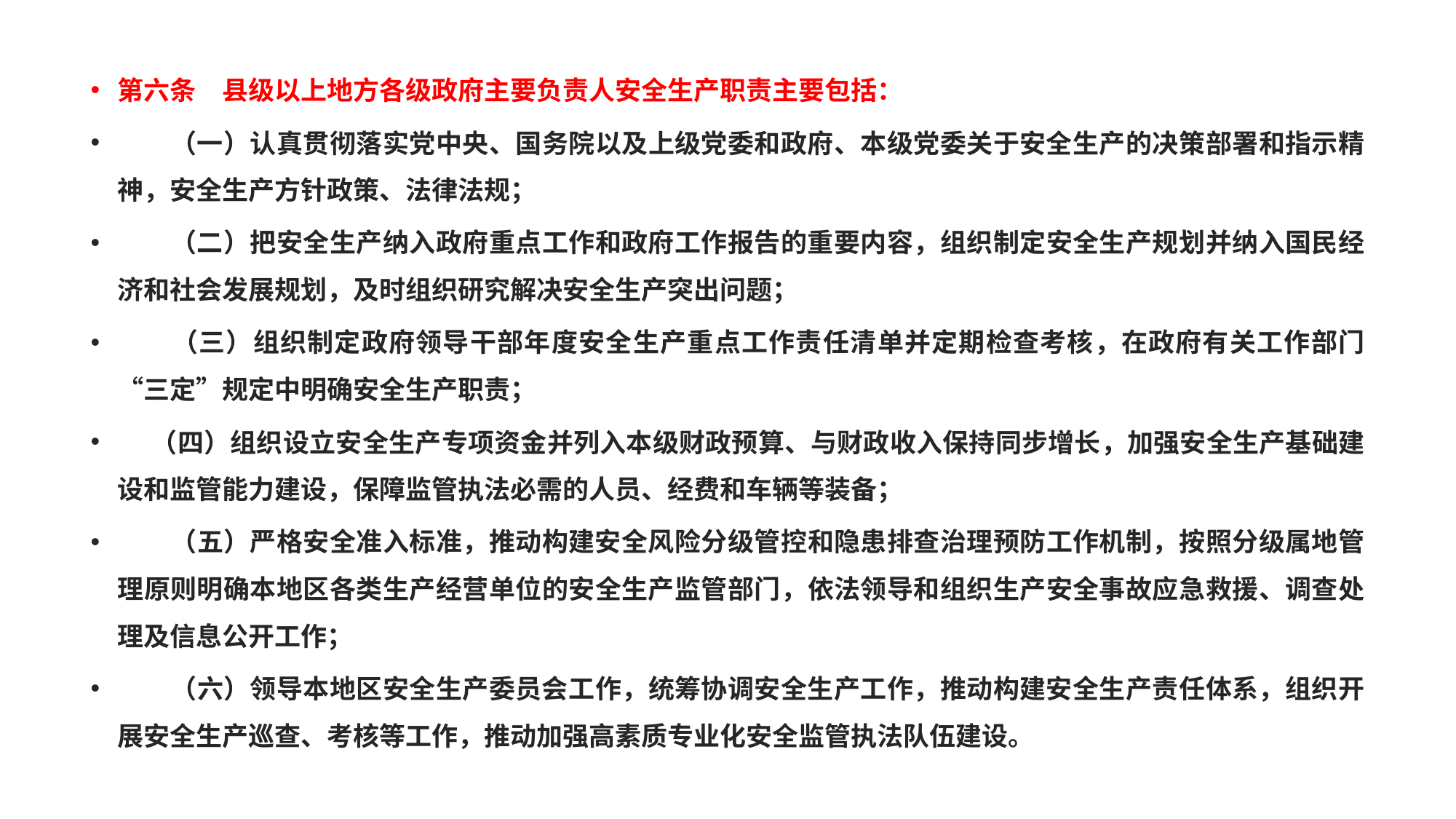

第六条　县级以上地方各级政府主要负责人安全生产职责主要包括：
　　（一）认真贯彻落实党中央、国务院以及上级党委和政府、本级党委关于安全生产的决策部署和指示精神，安全生产方针政策、法律法规；
　　（二）把安全生产纳入政府重点工作和政府工作报告的重要内容，组织制定安全生产规划并纳入国民经济和社会发展规划，及时组织研究解决安全生产突出问题；
　　（三）组织制定政府领导干部年度安全生产重点工作责任清单并定期检查考核，在政府有关工作部门“三定”规定中明确安全生产职责；
     （四）组织设立安全生产专项资金并列入本级财政预算、与财政收入保持同步增长，加强安全生产基础建设和监管能力建设，保障监管执法必需的人员、经费和车辆等装备；
　　（五）严格安全准入标准，推动构建安全风险分级管控和隐患排查治理预防工作机制，按照分级属地管理原则明确本地区各类生产经营单位的安全生产监管部门，依法领导和组织生产安全事故应急救援、调查处理及信息公开工作；
　　（六）领导本地区安全生产委员会工作，统筹协调安全生产工作，推动构建安全生产责任体系，组织开展安全生产巡查、考核等工作，推动加强高素质专业化安全监管执法队伍建设。

40